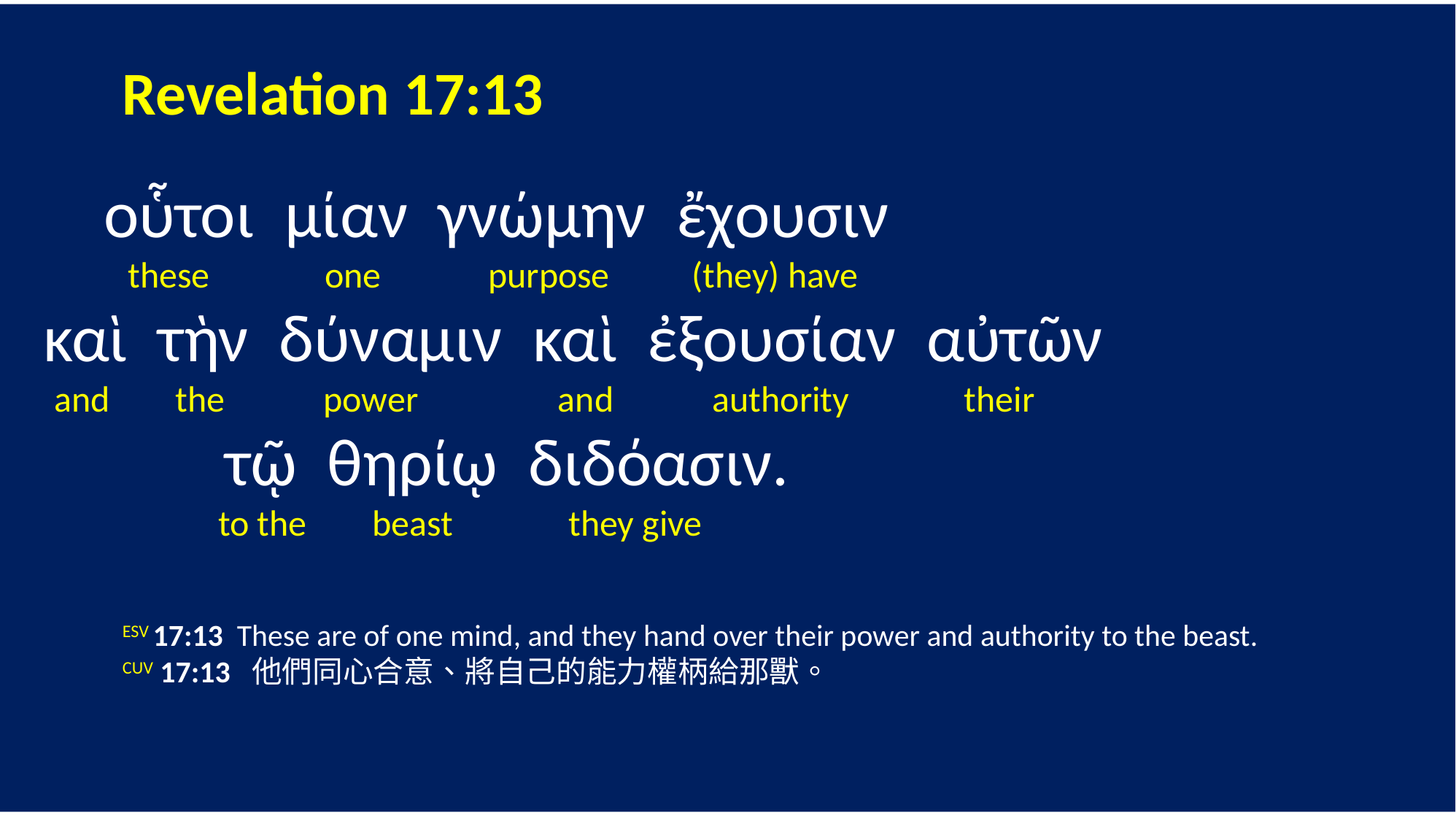

Revelation 17:13

      οὗτοι  μίαν  γνώμην  ἔχουσιν
              these              one             purpose          (they) have
  καὶ  τὴν  δύναμιν  καὶ  ἐξουσίαν  αὐτῶν
     and        the            power                 and            authority              their
              τῷ  θηρίῳ  διδόασιν.
                         to the        beast              they give

	ESV 17:13  These are of one mind, and they hand over their power and authority to the beast.
	CUV 17:13  他們同心合意、將自己的能力權柄給那獸。